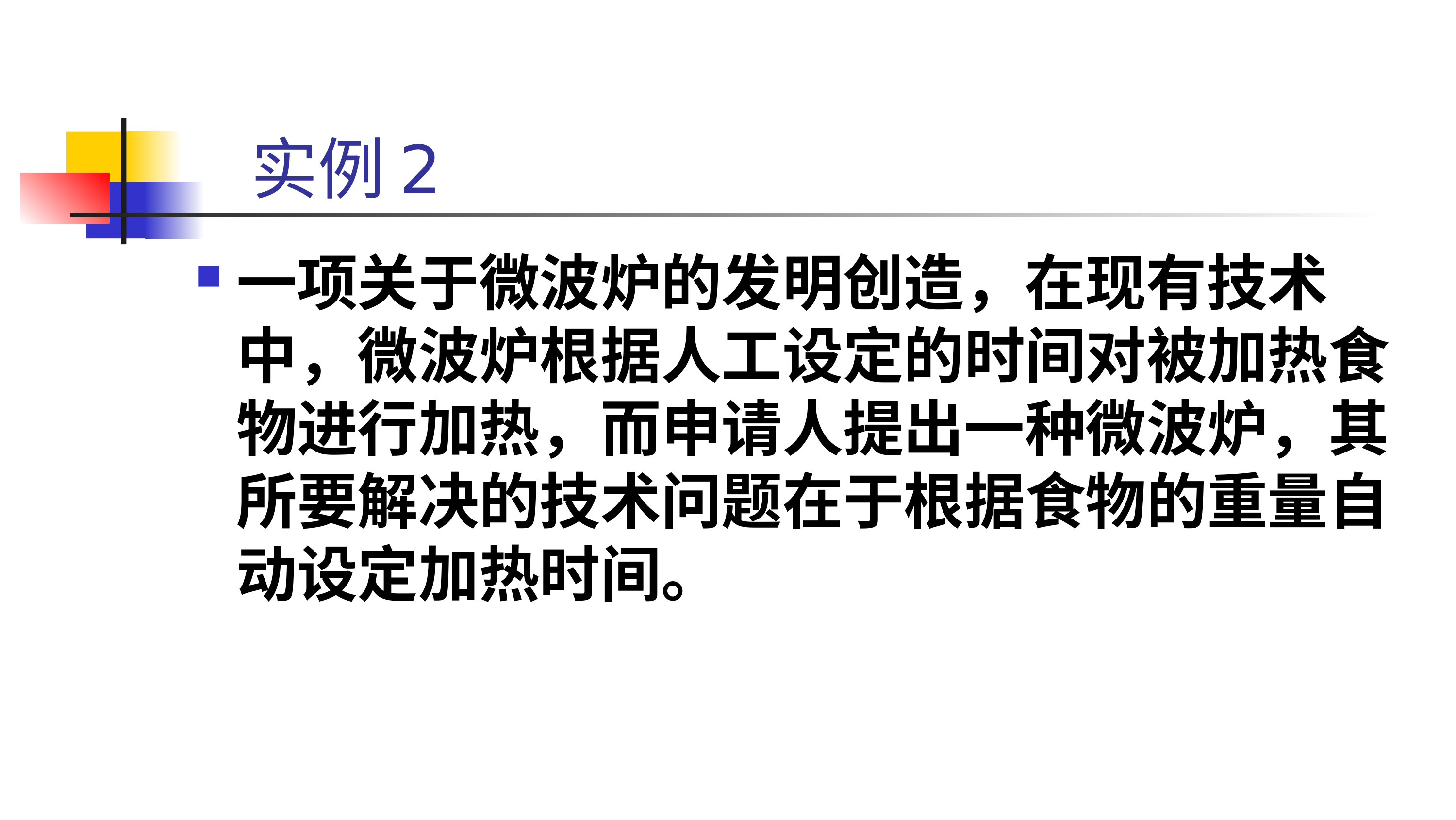

# 实例2
一项关于微波炉的发明创造，在现有技术中，微波炉根据人工设定的时间对被加热食物进行加热，而申请人提出一种微波炉，其所要解决的技术问题在于根据食物的重量自动设定加热时间。